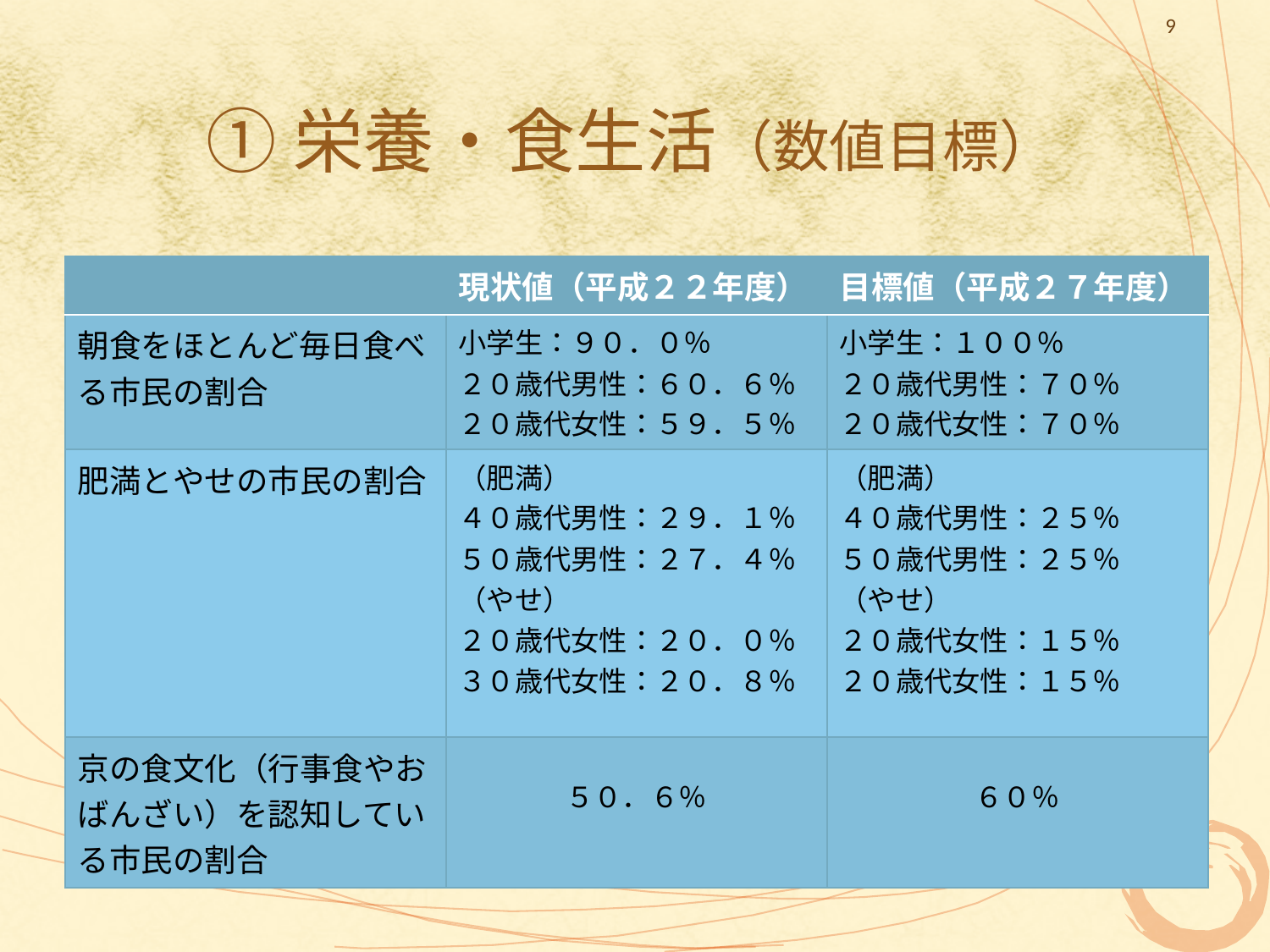

9
# ①栄養・食生活（数値目標）
|  | 現状値（平成２２年度） | 目標値（平成２７年度） |
| --- | --- | --- |
| 朝食をほとんど毎日食べる市民の割合 | 小学生：９０．０％ ２０歳代男性：６０．６％ ２０歳代女性：５９．５％ | 小学生：１００％ ２０歳代男性：７０％ ２０歳代女性：７０％ |
| 肥満とやせの市民の割合 | （肥満） ４０歳代男性：２９．１％ ５０歳代男性：２７．４％ （やせ） ２０歳代女性：２０．０％ ３０歳代女性：２０．８％ | （肥満） ４０歳代男性：２５％ ５０歳代男性：２５％ （やせ） ２０歳代女性：１５％ ２０歳代女性：１５％ |
| 京の食文化（行事食やおばんざい）を認知している市民の割合 | ５０．６％ | ６０％ |